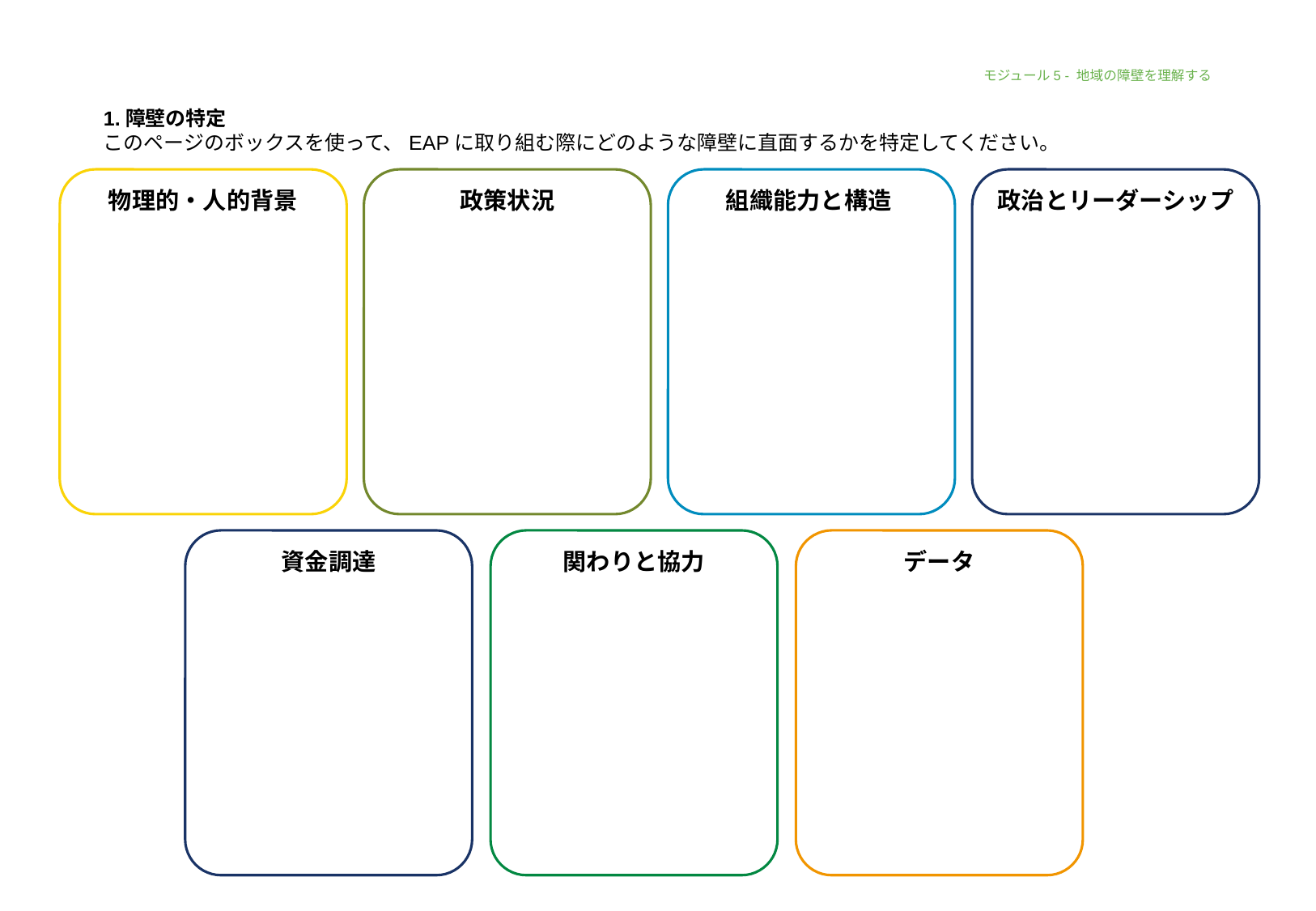

モジュール5 - 地域の障壁を理解する
1.障壁の特定
このページのボックスを使って、EAPに取り組む際にどのような障壁に直面するかを特定してください。
物理的・人的背景
政策状況
組織能力と構造
政治とリーダーシップ
資金調達
関わりと協力
データ